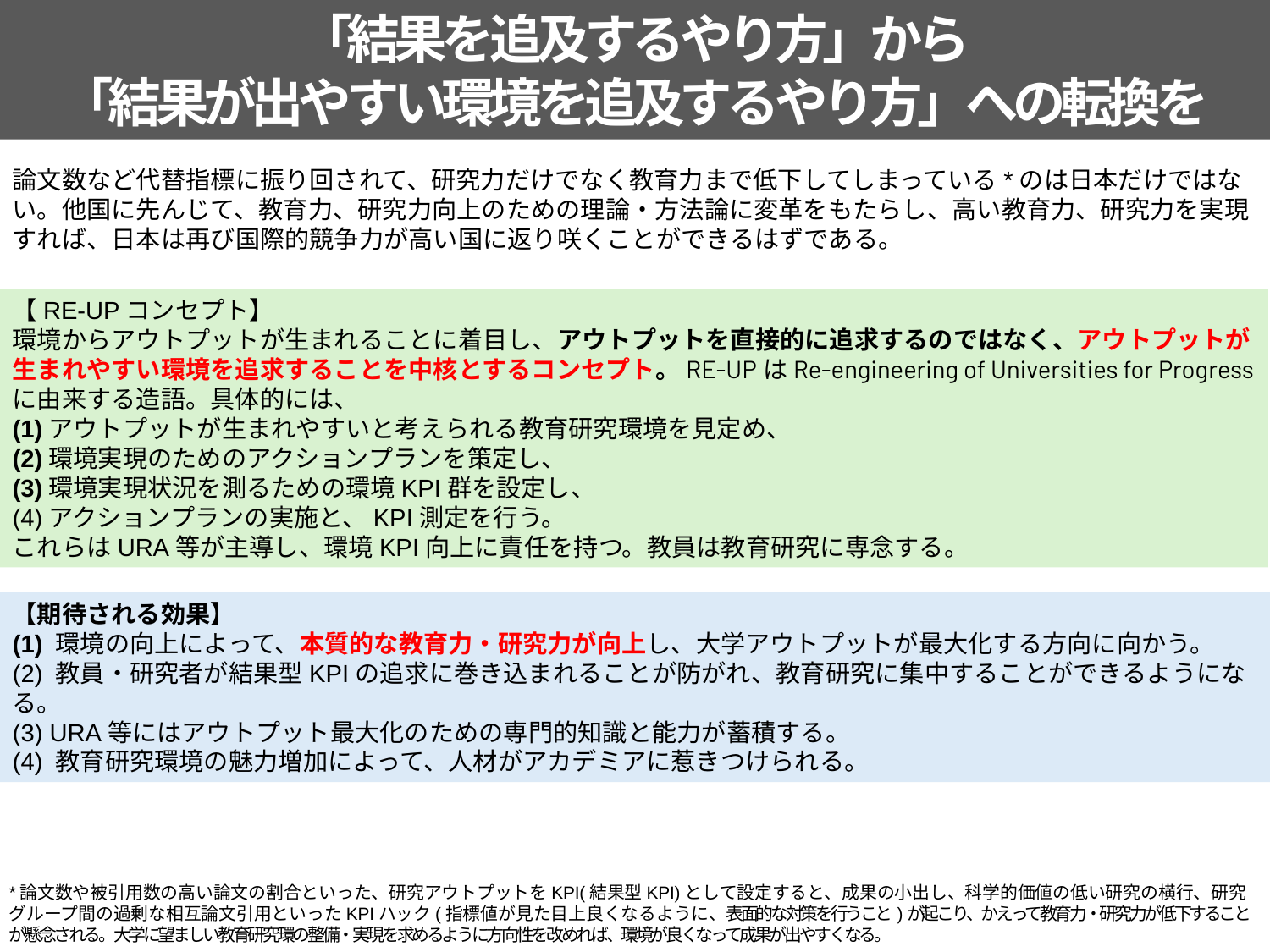

「結果を追及するやり方」から
「結果が出やすい環境を追及するやり方」への転換を
論文数など代替指標に振り回されて、研究力だけでなく教育力まで低下してしまっている*のは日本だけではない。他国に先んじて、教育力、研究力向上のための理論・方法論に変革をもたらし、高い教育力、研究力を実現すれば、日本は再び国際的競争力が高い国に返り咲くことができるはずである。
【RE-UPコンセプト】
環境からアウトプットが生まれることに着目し、アウトプットを直接的に追求するのではなく、アウトプットが生まれやすい環境を追求することを中核とするコンセプト。RE-UPはRe-engineering of Universities for Progressに由来する造語。具体的には、
(1)アウトプットが生まれやすいと考えられる教育研究環境を見定め、
(2)環境実現のためのアクションプランを策定し、
(3)環境実現状況を測るための環境KPI群を設定し、
(4)アクションプランの実施と、KPI測定を行う。
これらはURA等が主導し、環境KPI向上に責任を持つ。教員は教育研究に専念する。
【期待される効果】
(1) 環境の向上によって、本質的な教育力・研究力が向上し、大学アウトプットが最大化する方向に向かう。
(2) 教員・研究者が結果型KPIの追求に巻き込まれることが防がれ、教育研究に集中することができるようになる。
(3) URA等にはアウトプット最大化のための専門的知識と能力が蓄積する。
(4) 教育研究環境の魅力増加によって、人材がアカデミアに惹きつけられる。
*論文数や被引用数の高い論文の割合といった、研究アウトプットをKPI(結果型KPI)として設定すると、成果の小出し、科学的価値の低い研究の横行、研究グループ間の過剰な相互論文引用といったKPIハック(指標値が見た目上良くなるように、表面的な対策を行うこと)が起こり、かえって教育力・研究力が低下することが懸念される。大学に望ましい教育研究環の整備・実現を求めるように方向性を改めれば、環境が良くなって成果が出やすくなる。
研究成果